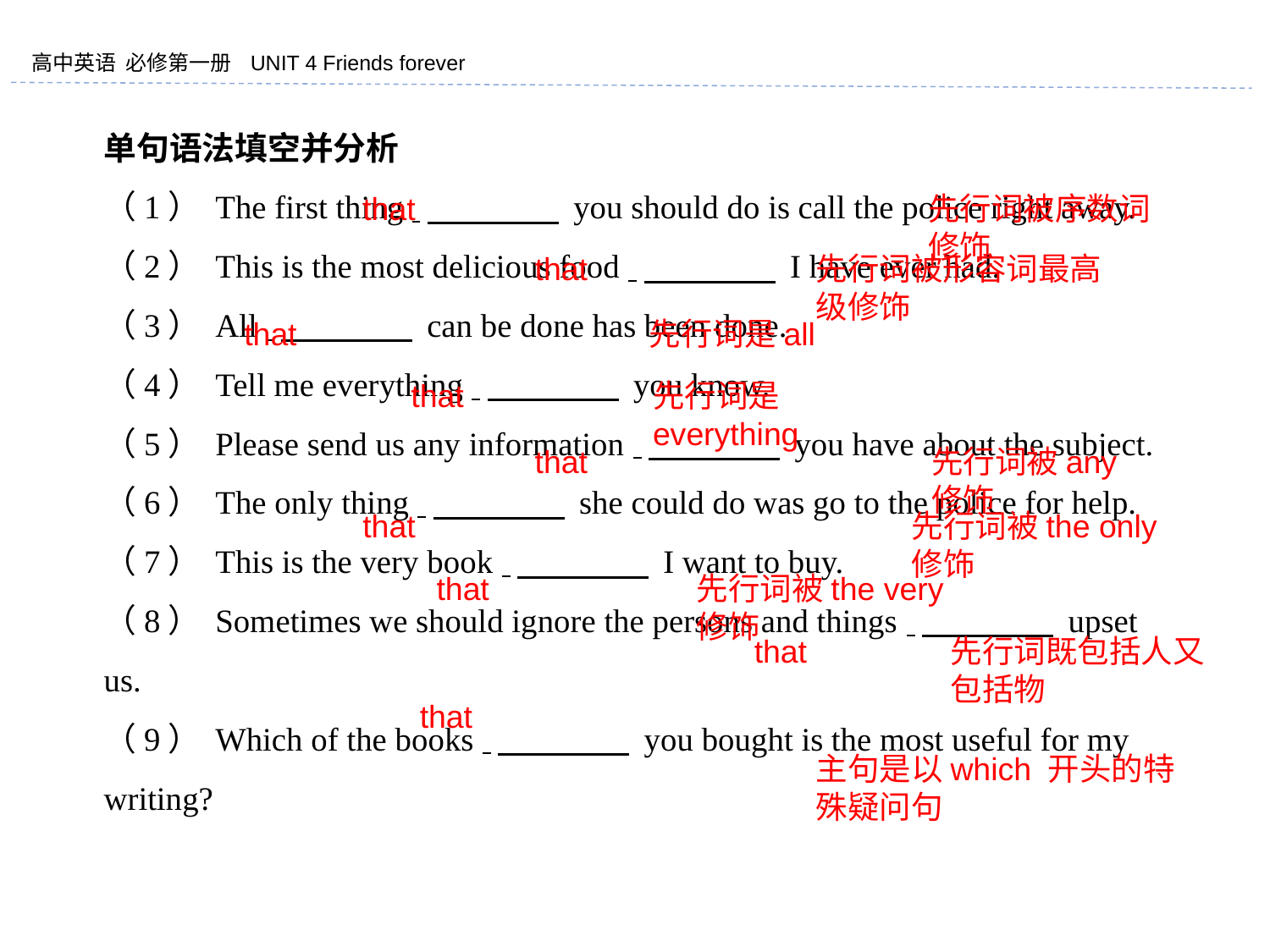

单句语法填空并分析
（1） The first thing  　　　　 you should do is call the police right away.
（2） This is the most delicious food  　　　　 I have ever had.
（3） All  　　　　 can be done has been done.
（4） Tell me everything  　　　　 you know.
（5） Please send us any information  　　　　 you have about the subject.
（6） The only thing  　　　　 she could do was go to the police for help.
（7） This is the very book  　　　　 I want to buy.
（8） Sometimes we should ignore the persons and things  　　　　 upset us.
（9） Which of the books  　　　　 you bought is the most useful for my writing?
that
先行词被序数词修饰
that
先行词被形容词最高级修饰
that
先行词是all
that
先行词是everything
that
先行词被any 修饰
that
先行词被the only 修饰
that
先行词被the very 修饰
that
先行词既包括人又包括物
that
主句是以which 开头的特殊疑问句